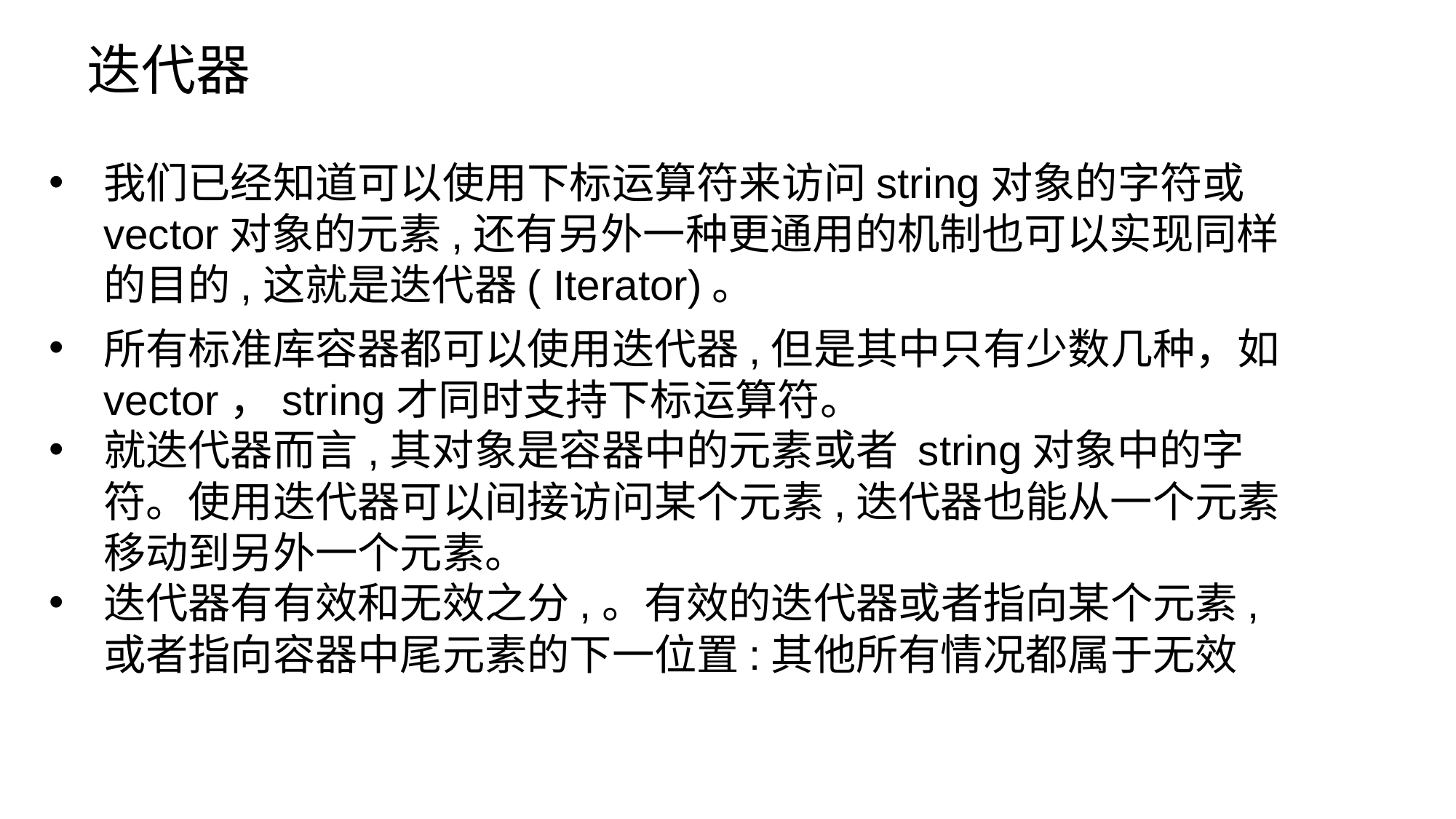

迭代器
我们已经知道可以使用下标运算符来访问string对象的字符或 vector对象的元素,还有另外一种更通用的机制也可以实现同样的目的,这就是迭代器( Iterator)。

所有标准库容器都可以使用迭代器,但是其中只有少数几种，如vector，string才同时支持下标运算符。
就迭代器而言,其对象是容器中的元素或者 string对象中的字符。使用迭代器可以间接访问某个元素,迭代器也能从一个元素移动到另外一个元素。
迭代器有有效和无效之分,。有效的迭代器或者指向某个元素,或者指向容器中尾元素的下一位置:其他所有情况都属于无效